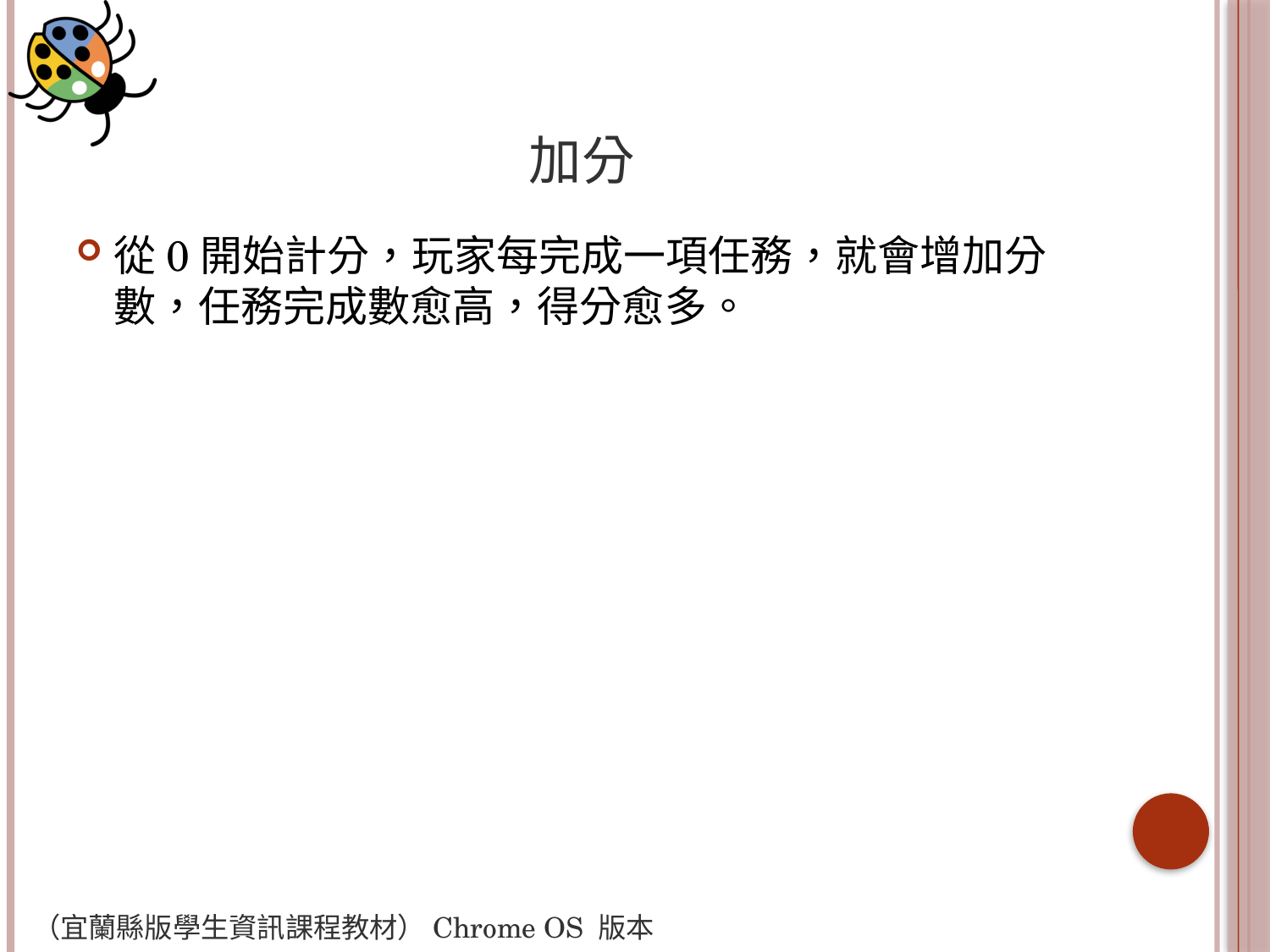

# 加分
從0開始計分，玩家每完成一項任務，就會增加分數，任務完成數愈高，得分愈多。
（宜蘭縣版學生資訊課程教材）Chrome OS 版本